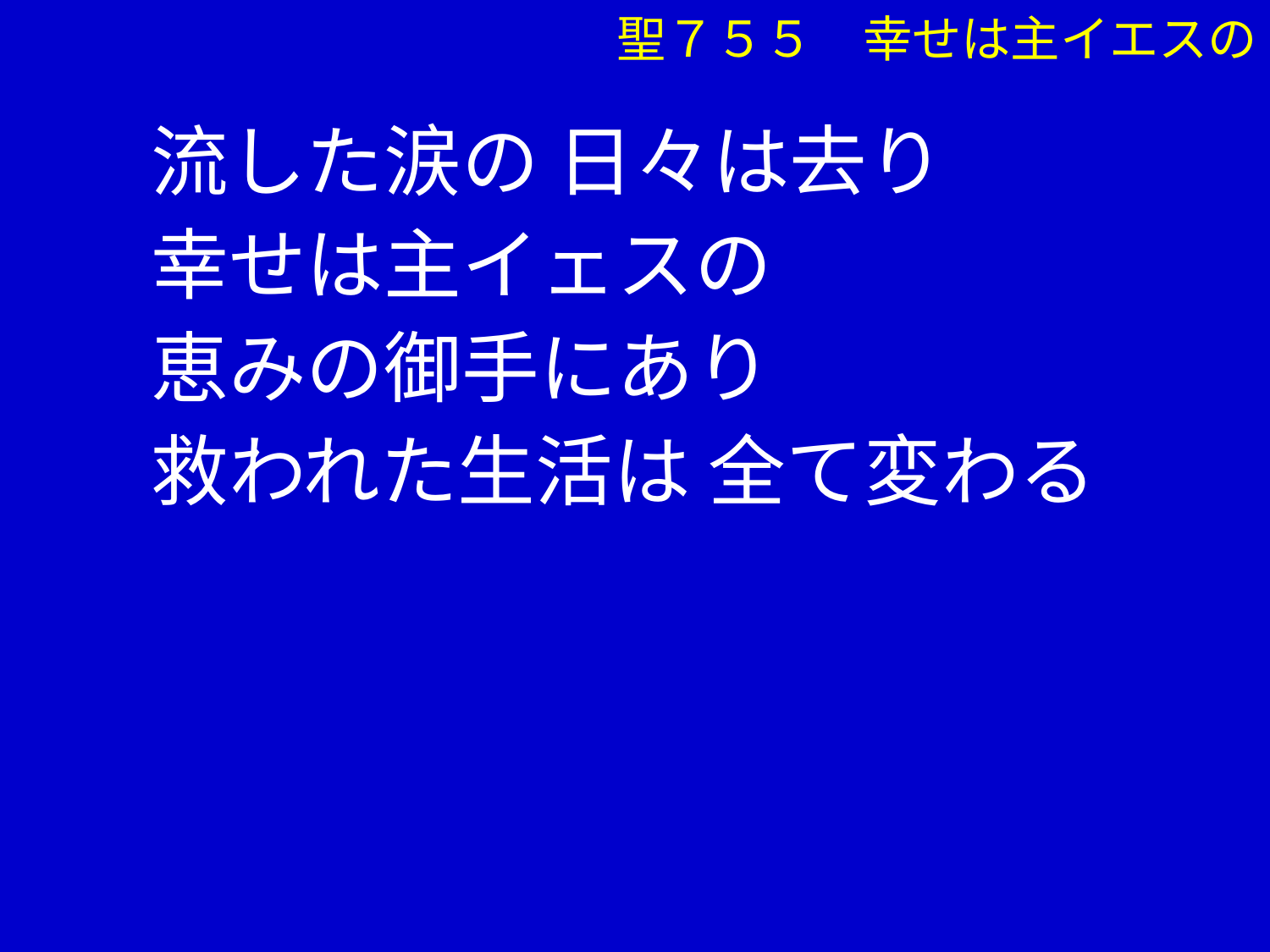

聖７５５　幸せは主イエスの
   流した涙の 日々は去り
   幸せは主イェスの
   恵みの御手にあり
   救われた生活は 全て変わる